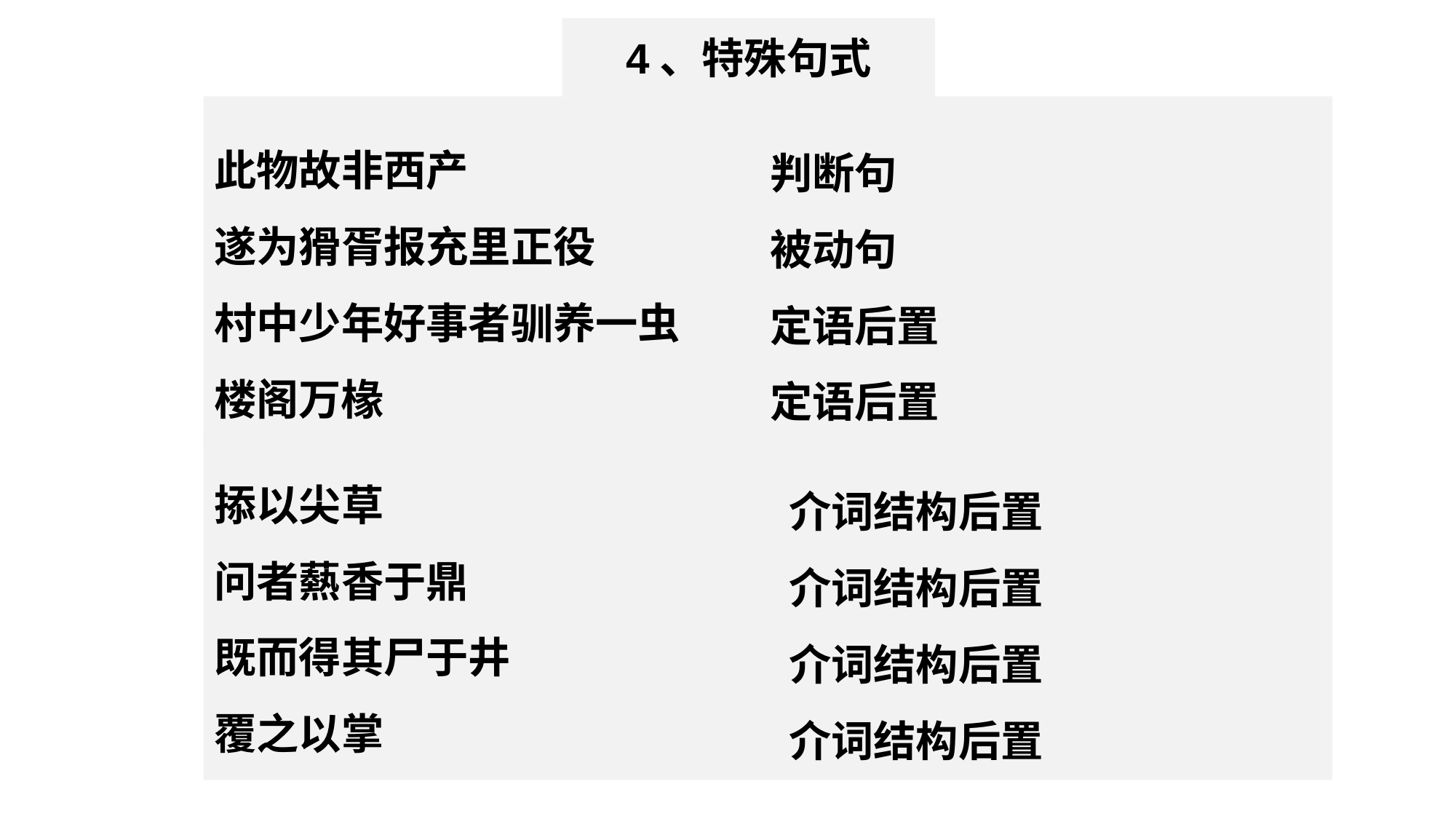

4、特殊句式
此物故非西产
遂为猾胥报充里正役
村中少年好事者驯养一虫
楼阁万椽
判断句
被动句
定语后置
定语后置
掭以尖草
问者爇香于鼎
既而得其尸于井
覆之以掌
介词结构后置
介词结构后置
介词结构后置
介词结构后置